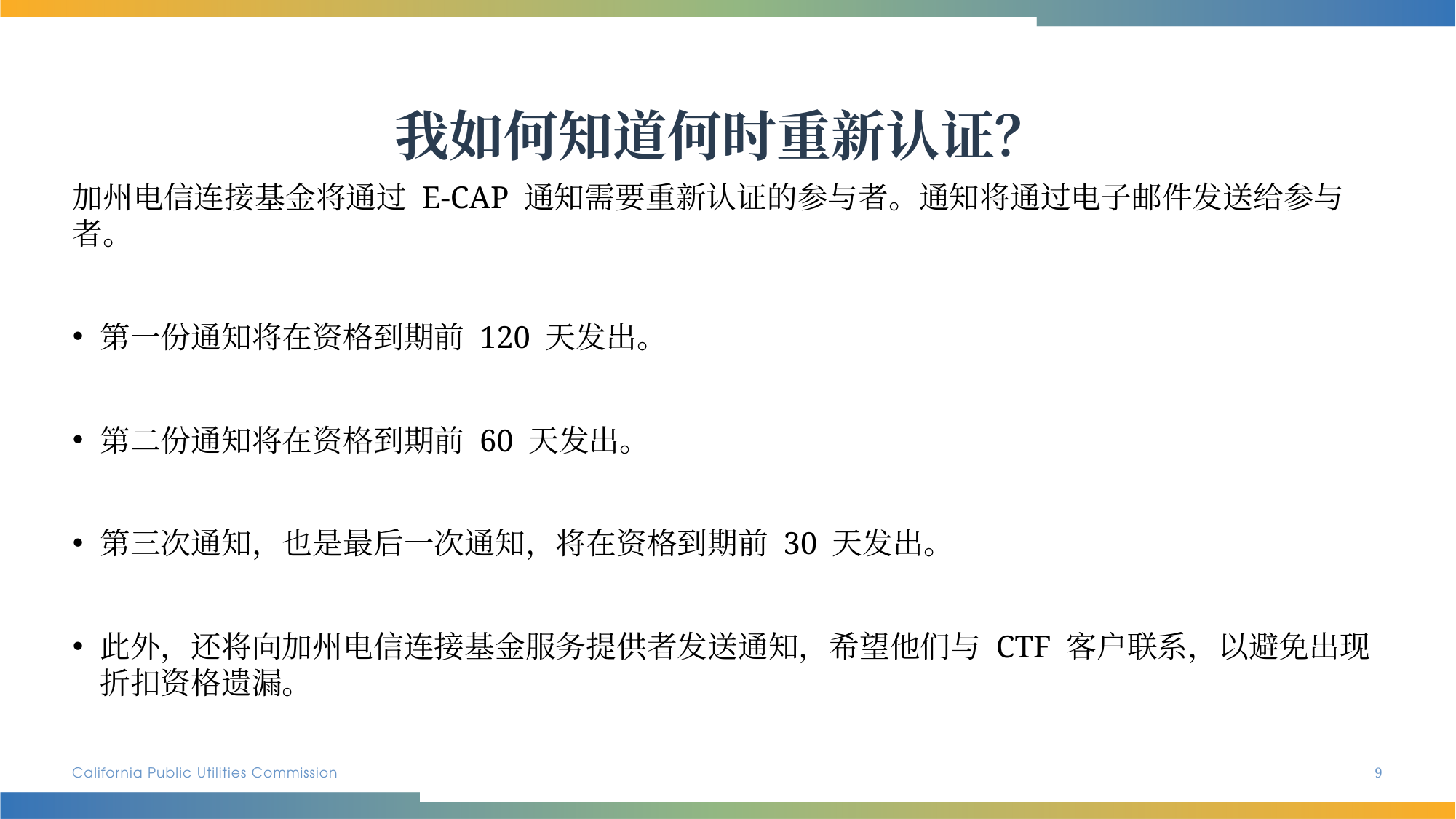

# 我如何知道何时重新认证？
加州电信连接基金将通过 E-CAP 通知需要重新认证的参与者。通知将通过电子邮件发送给参与者。

第一份通知将在资格到期前 120 天发出。

第二份通知将在资格到期前 60 天发出。

第三次通知，也是最后一次通知，将在资格到期前 30 天发出。

此外，还将向加州电信连接基金服务提供者发送通知，希望他们与 CTF 客户联系，以避免出现折扣资格遗漏。
9